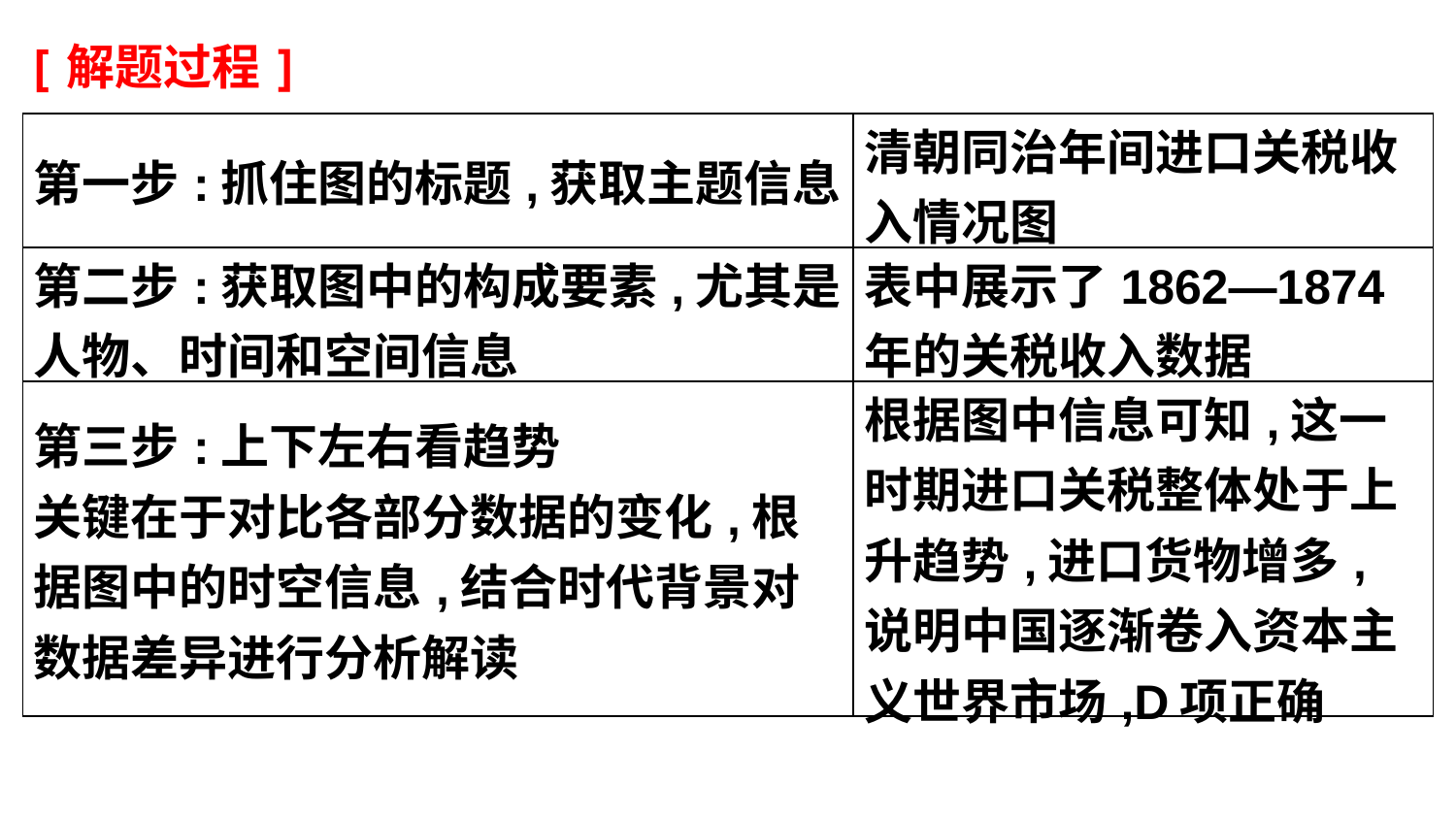

[解题过程]
| 第一步:抓住图的标题,获取主题信息 | 清朝同治年间进口关税收入情况图 |
| --- | --- |
| 第二步:获取图中的构成要素,尤其是人物、时间和空间信息 | 表中展示了1862—1874年的关税收入数据 |
| 第三步:上下左右看趋势 关键在于对比各部分数据的变化,根据图中的时空信息,结合时代背景对数据差异进行分析解读 | 根据图中信息可知,这一时期进口关税整体处于上升趋势,进口货物增多,说明中国逐渐卷入资本主义世界市场,D项正确 |